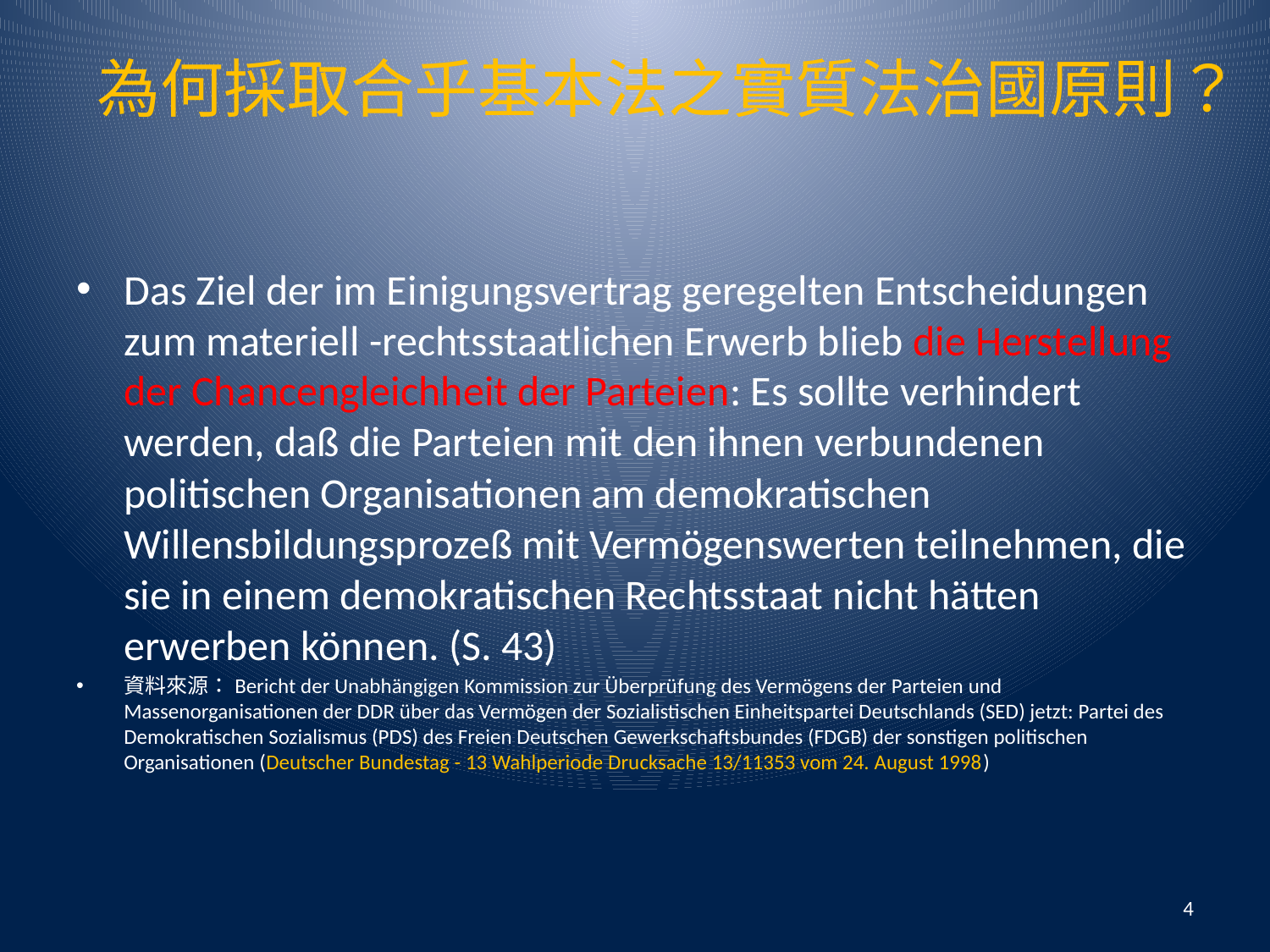

# 為何採取合乎基本法之實質法治國原則？

Das Ziel der im Einigungsvertrag geregelten Entscheidungen zum materiell -rechtsstaatlichen Erwerb blieb die Herstellung der Chancengleichheit der Parteien: Es sollte verhindert werden, daß die Parteien mit den ihnen verbundenen politischen Organisationen am demokratischen Willensbildungsprozeß mit Vermögenswerten teilnehmen, die sie in einem demokratischen Rechtsstaat nicht hätten erwerben können. (S. 43)
資料來源：Bericht der Unabhängigen Kommission zur Überprüfung des Vermögens der Parteien und Massenorganisationen der DDR über das Vermögen der Sozialistischen Einheitspartei Deutschlands (SED) jetzt: Partei des Demokratischen Sozialismus (PDS) des Freien Deutschen Gewerkschaftsbundes (FDGB) der sonstigen politischen Organisationen (Deutscher Bundestag - 13 Wahlperiode Drucksache 13/11353 vom 24. August 1998)
4